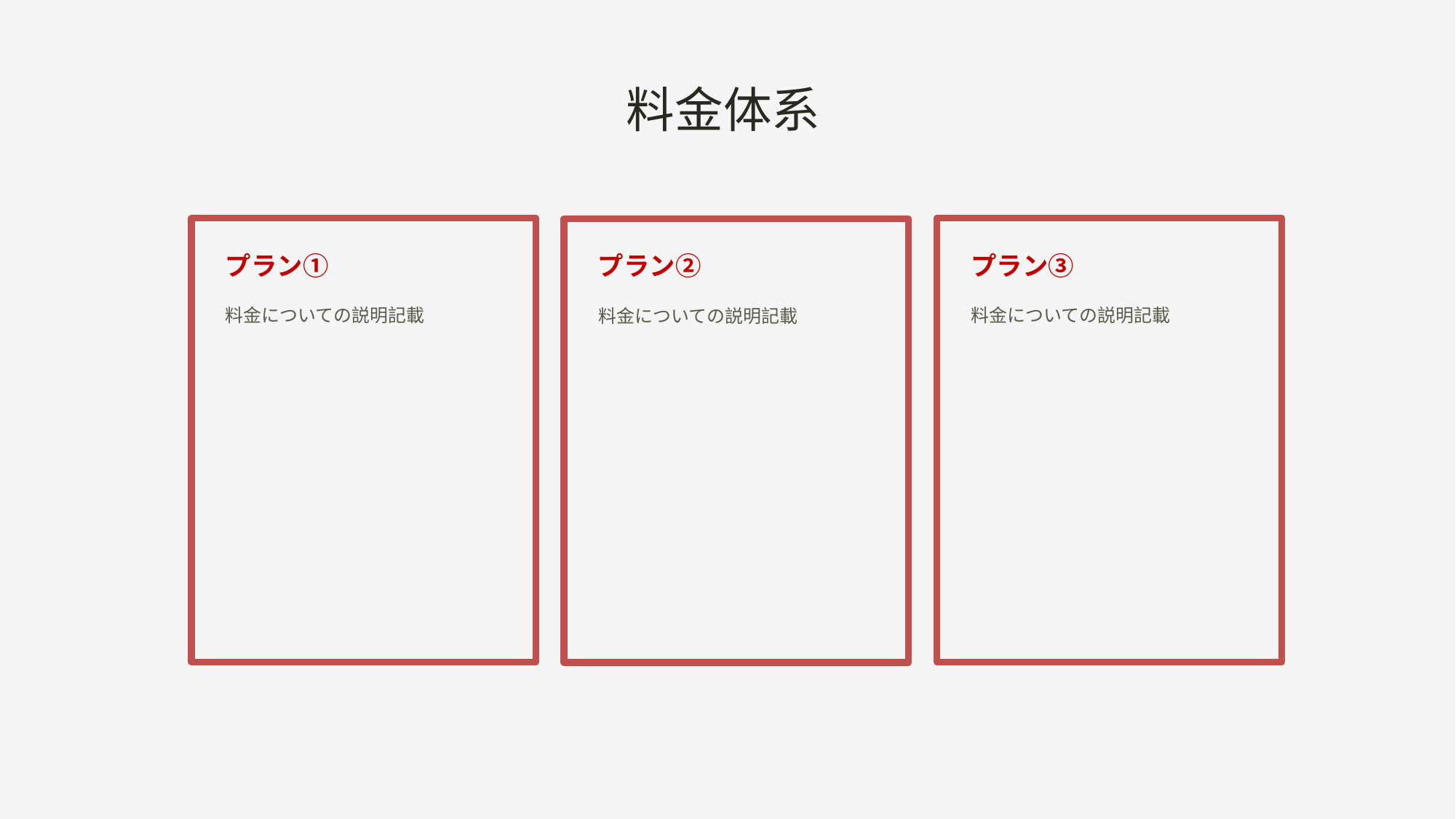

料金体系

プラン①
プラン③
プラン②
料金についての説明記載
料金についての説明記載
料金についての説明記載